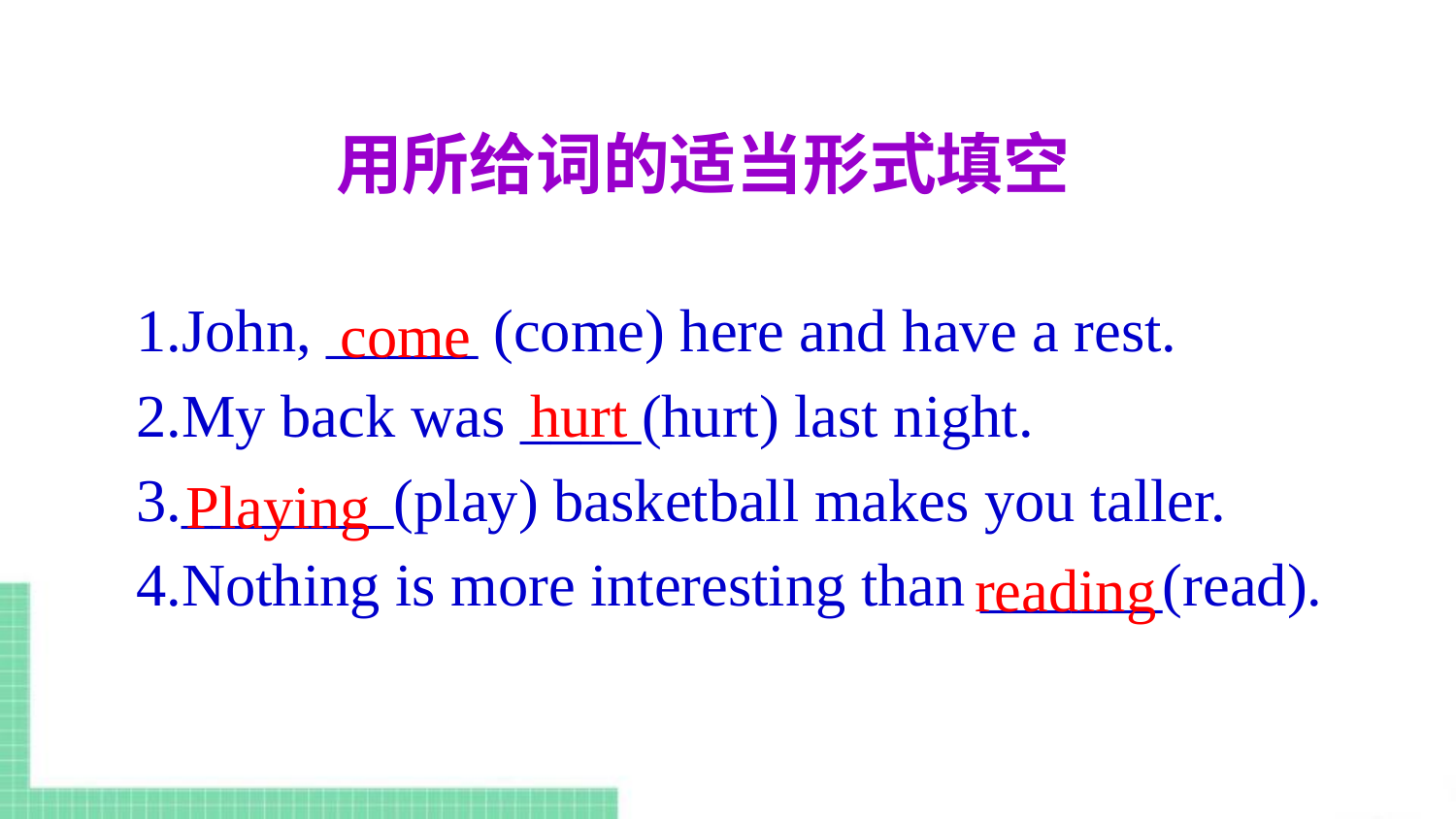

用所给词的适当形式填空
1.John, _____ (come) here and have a rest.
2.My back was ____(hurt) last night.
3._______(play) basketball makes you taller.
4.Nothing is more interesting than ______(read).
come
hurt
Playing
reading